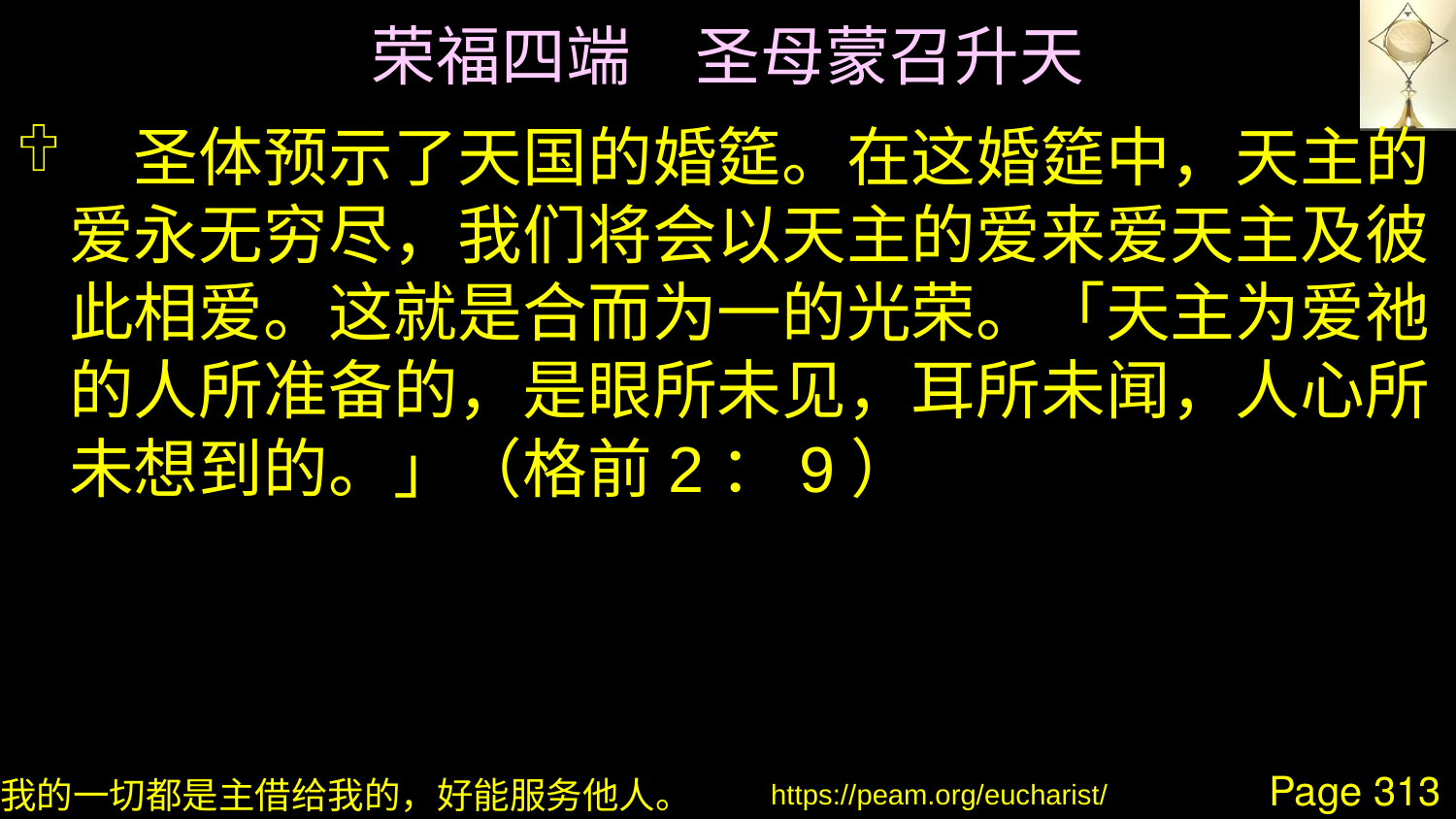

# 荣福四端　圣母蒙召升天
　圣体预示了天国的婚筵。在这婚筵中，天主的爱永无穷尽，我们将会以天主的爱来爱天主及彼此相爱。这就是合而为一的光荣。「天主为爱祂的人所准备的，是眼所未见，耳所未闻，人心所未想到的。」（格前2：9）